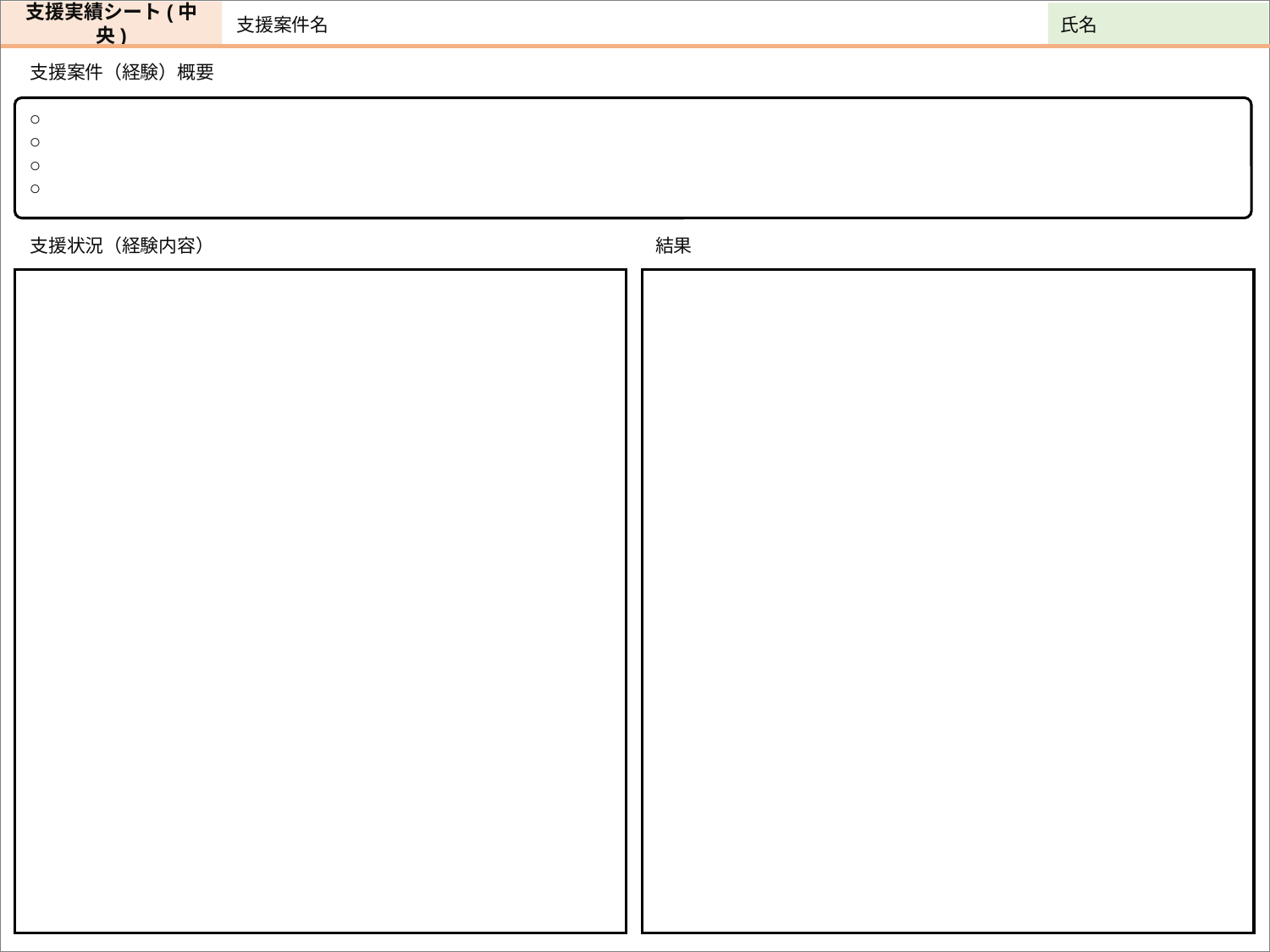

支援実績シート(中央)
支援案件名
氏名
支援案件（経験）概要
○
○
○
○
支援状況（経験内容）
結果